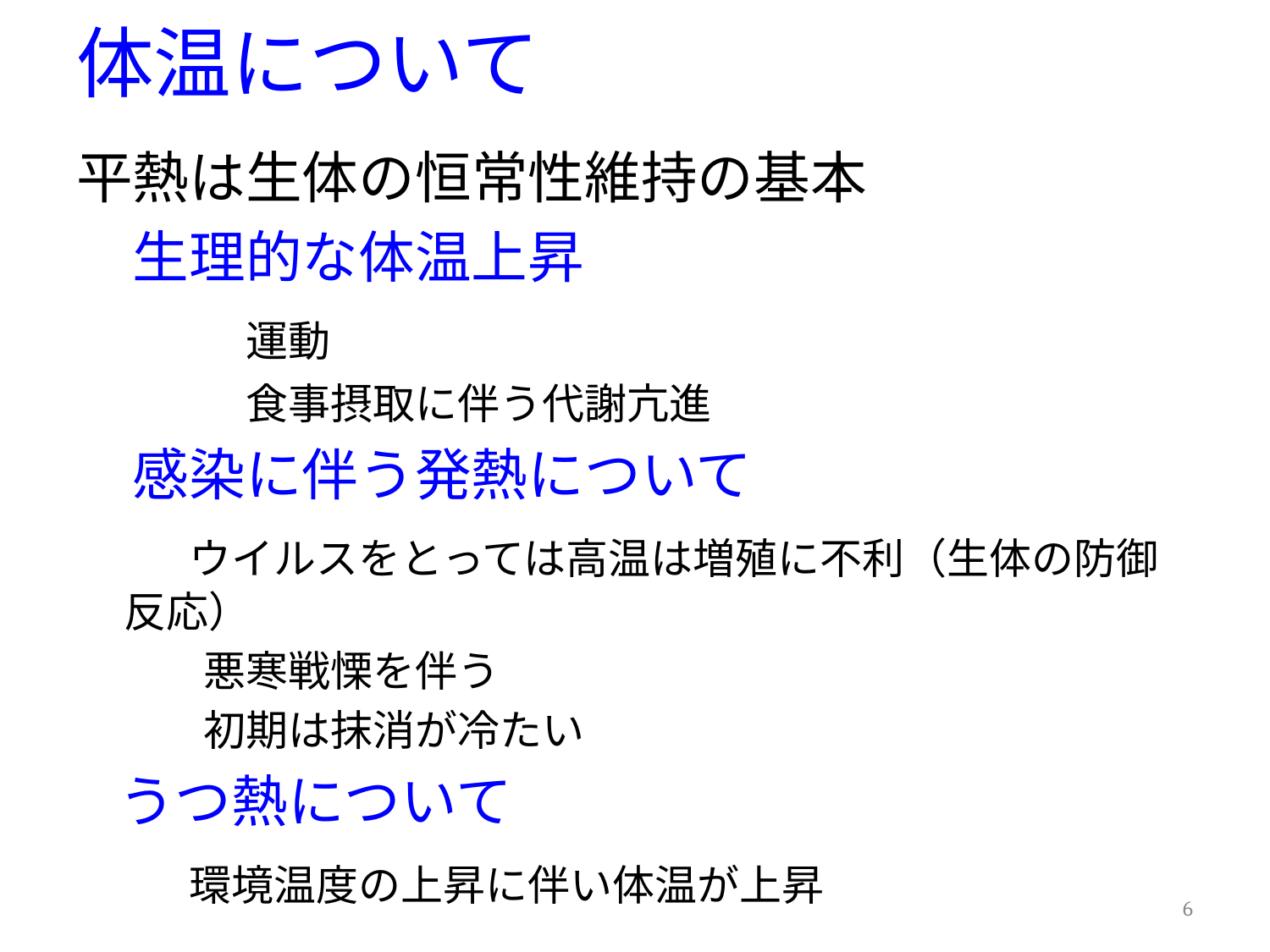

# 体温について
平熱は生体の恒常性維持の基本
　生理的な体温上昇
　　　運動
　　　　食事摂取に伴う代謝亢進
　感染に伴う発熱について
　　ウイルスをとっては高温は増殖に不利（生体の防御反応）
　　　悪寒戦慄を伴う
　　　初期は抹消が冷たい
　うつ熱について
　　環境温度の上昇に伴い体温が上昇
6